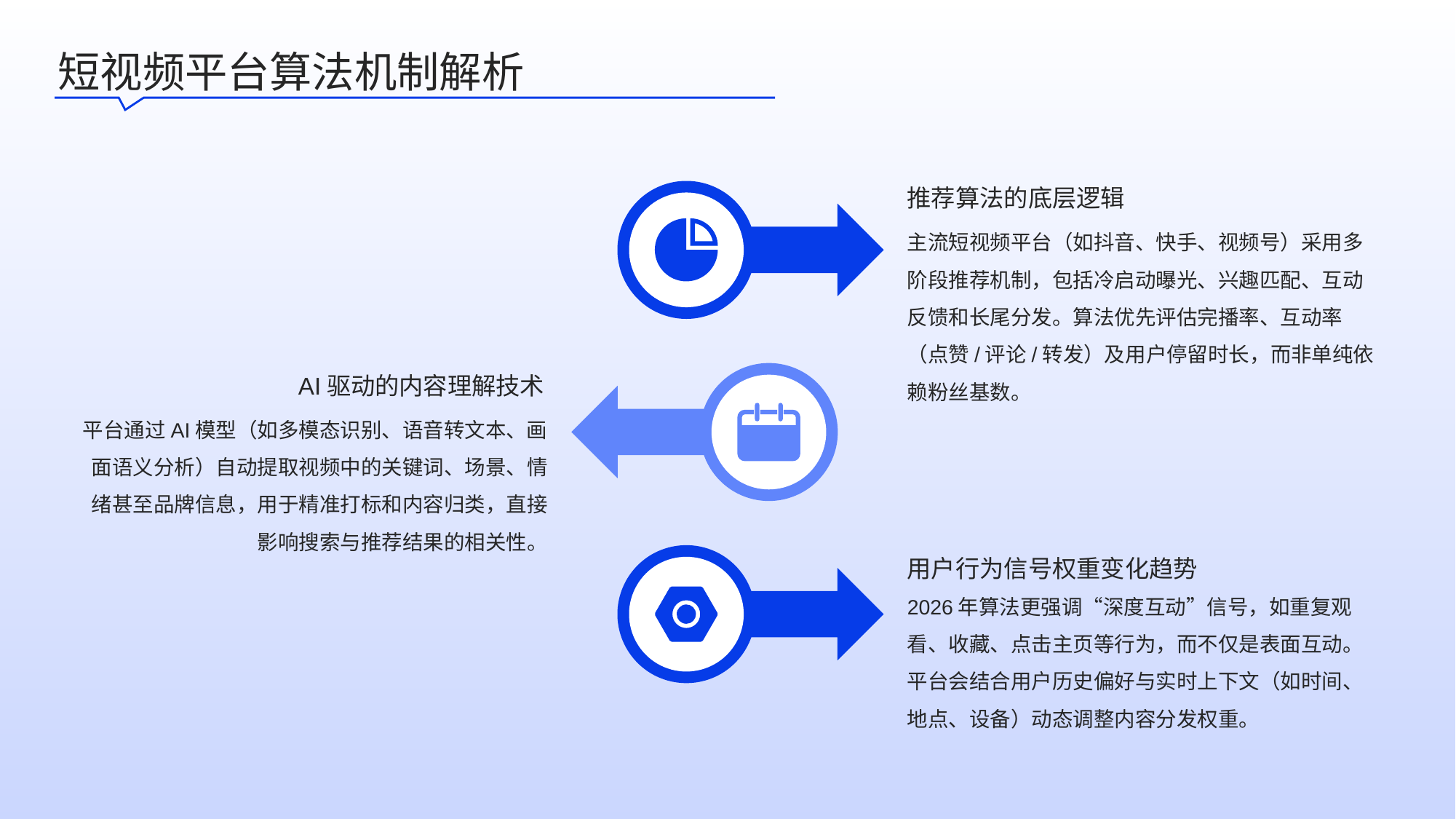

短视频平台算法机制解析

推荐算法的底层逻辑

主流短视频平台（如抖音、快手、视频号）采用多阶段推荐机制，包括冷启动曝光、兴趣匹配、互动反馈和长尾分发。算法优先评估完播率、互动率（点赞/评论/转发）及用户停留时长，而非单纯依赖粉丝基数。

AI驱动的内容理解技术

平台通过AI模型（如多模态识别、语音转文本、画面语义分析）自动提取视频中的关键词、场景、情绪甚至品牌信息，用于精准打标和内容归类，直接影响搜索与推荐结果的相关性。
用户行为信号权重变化趋势

2026年算法更强调“深度互动”信号，如重复观看、收藏、点击主页等行为，而不仅是表面互动。平台会结合用户历史偏好与实时上下文（如时间、地点、设备）动态调整内容分发权重。